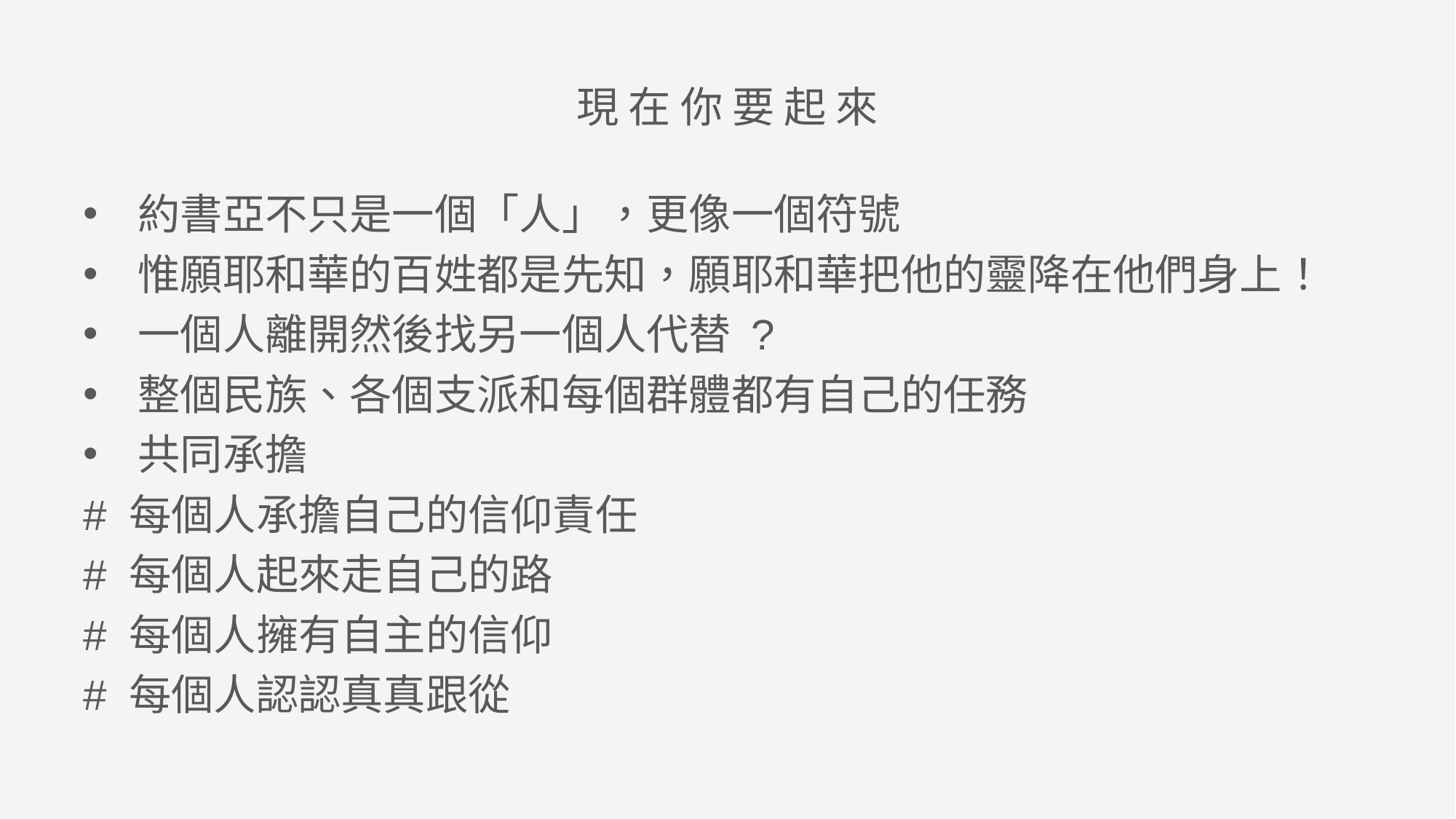

現 在 你 要 起 來
約書亞不只是一個「人」，更像一個符號
惟願耶和華的百姓都是先知，願耶和華把他的靈降在他們身上！
一個人離開然後找另一個人代替 ?
整個民族、各個支派和每個群體都有自己的任務
共同承擔
# 每個人承擔自己的信仰責任
# 每個人起來走自己的路
# 每個人擁有自主的信仰
# 每個人認認真真跟從